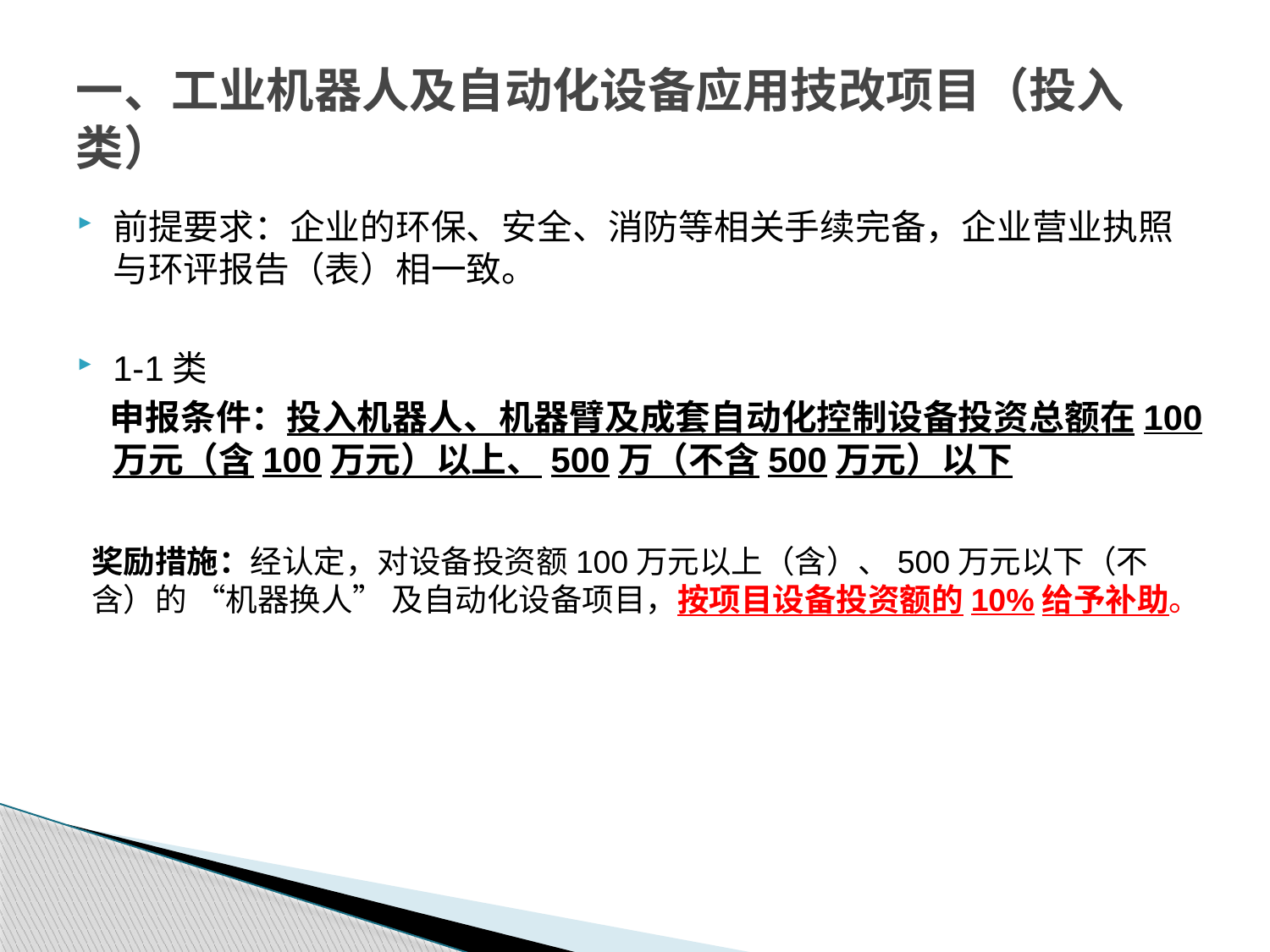

# 一、工业机器人及自动化设备应用技改项目（投入类）
前提要求：企业的环保、安全、消防等相关手续完备，企业营业执照与环评报告（表）相一致。

1-1类
   申报条件：投入机器人、机器臂及成套自动化控制设备投资总额在100万元（含100万元）以上、500万（不含500万元）以下
奖励措施：经认定，对设备投资额100万元以上（含）、500万元以下（不含）的 “机器换人” 及自动化设备项目，按项目设备投资额的10%给予补助。